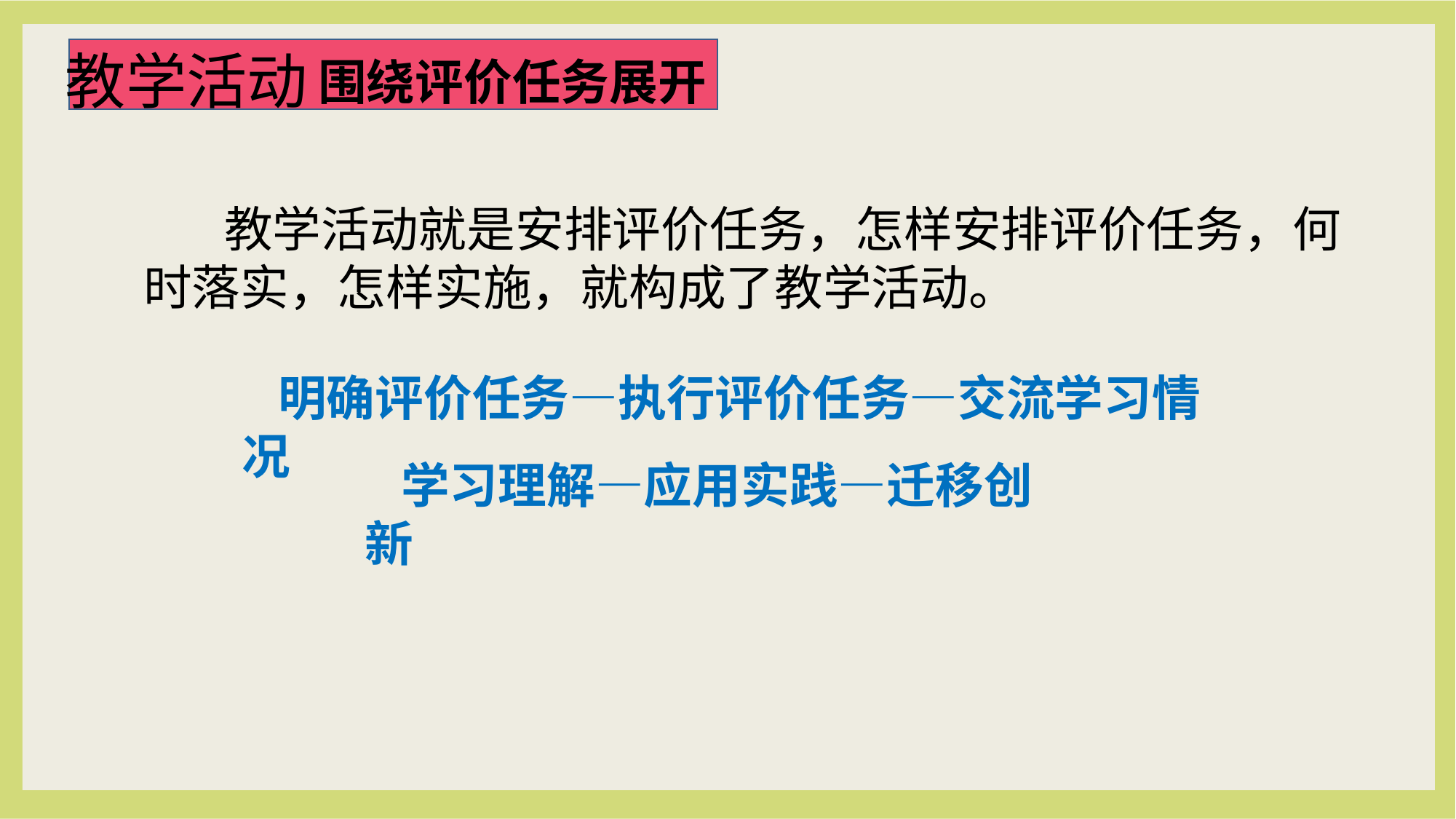

学习目标—评价任务—教学活动

教学活动

围绕评价任务展开
7
   教学活动就是安排评价任务，怎样安排评价任务，何时落实，怎样实施，就构成了教学活动。
明确评价任务—执行评价任务—交流学习情况
学习理解—应用实践—迁移创新